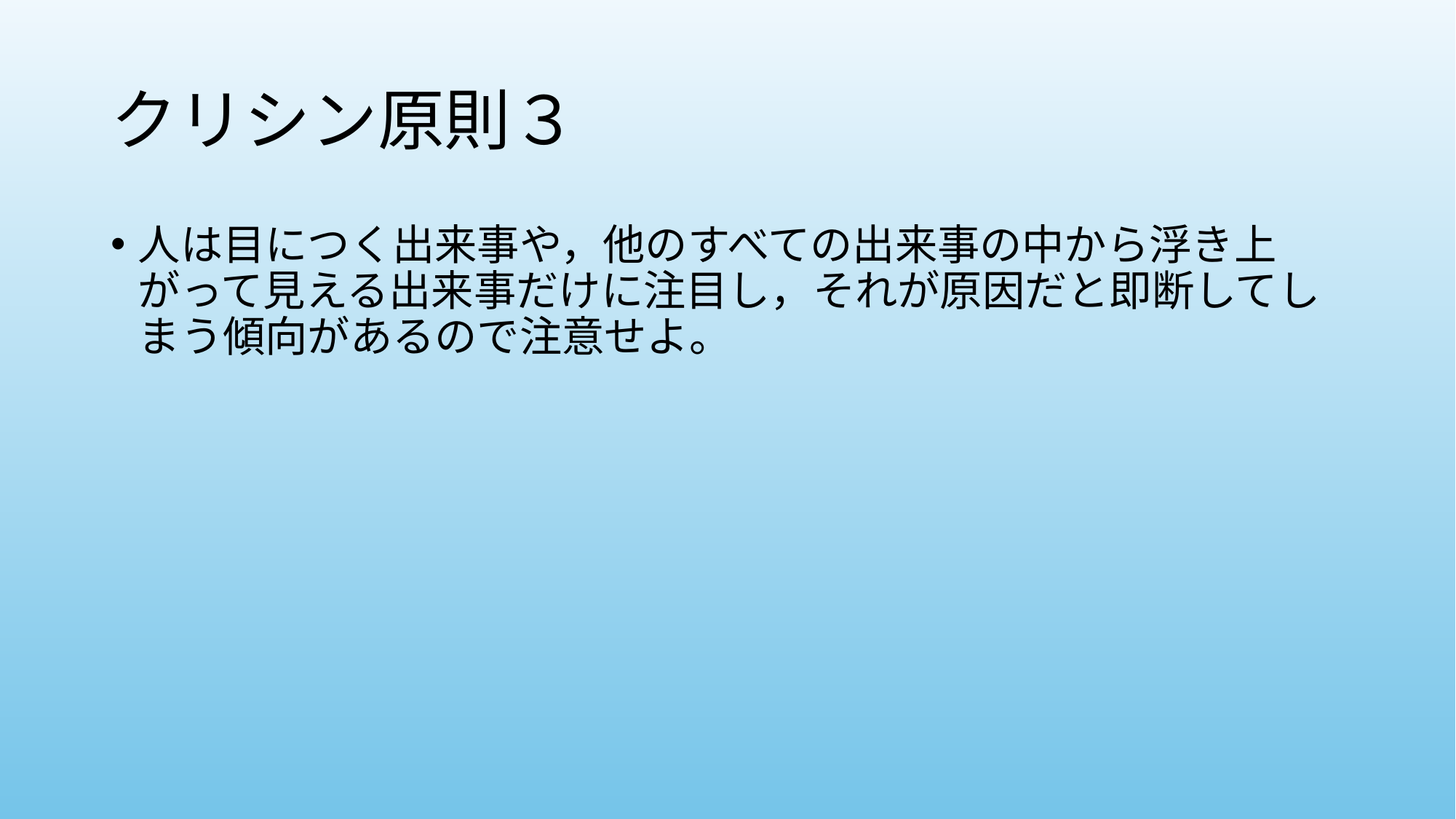

# クリシン原則３
人は目につく出来事や，他のすべての出来事の中から浮き上がって見える出来事だけに注目し，それが原因だと即断してしまう傾向があるので注意せよ。